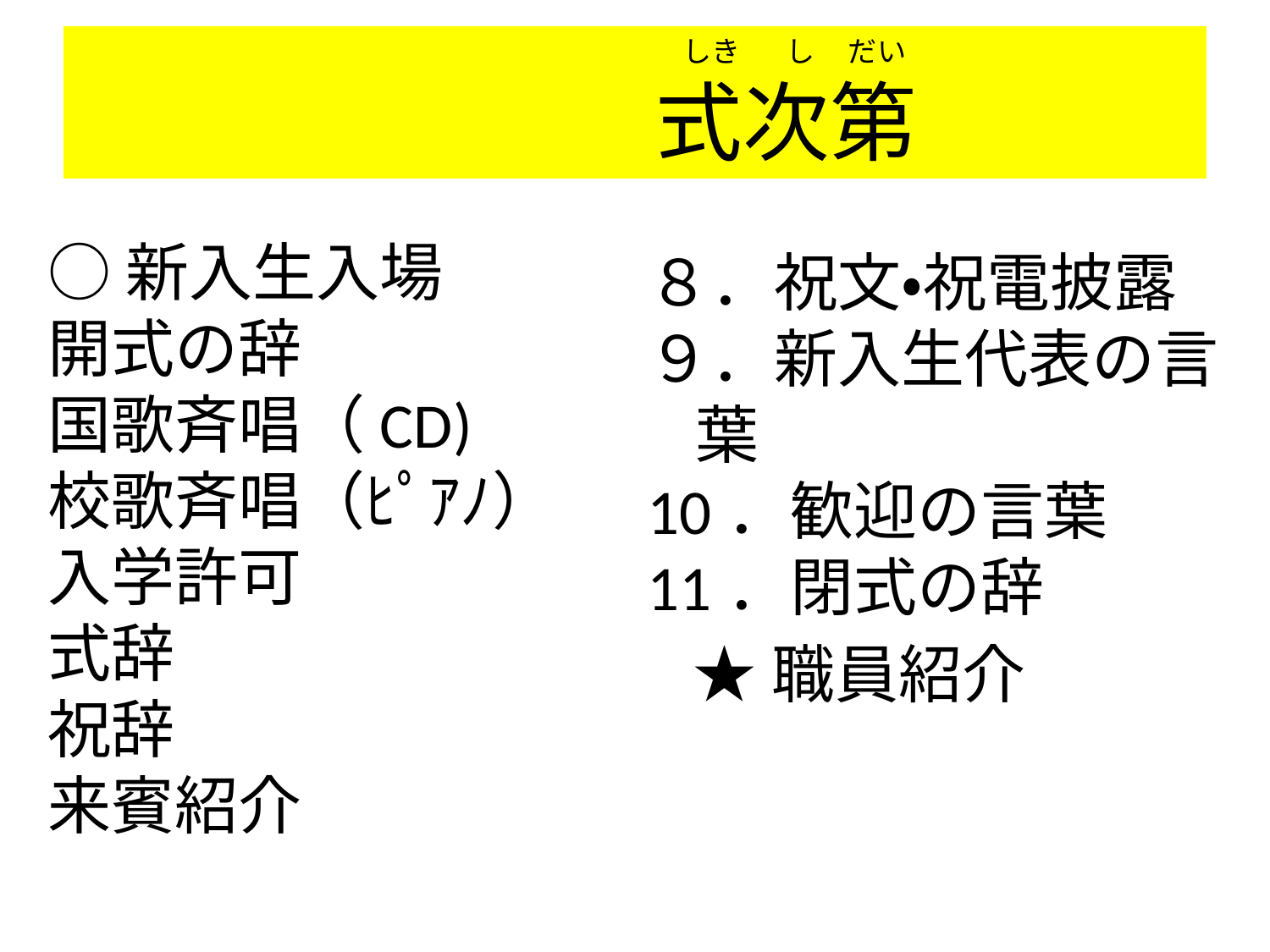

# しき       し     だい 　　　　　　　　　　　　　　　　　　　　式次第
○新入生入場
開式の辞
国歌斉唱（CD)
校歌斉唱（ﾋﾟｱﾉ）
入学許可
式辞
祝辞
来賓紹介
８．祝文・祝電披露
９．新入生代表の言葉
10．歓迎の言葉
11．閉式の辞
★職員紹介